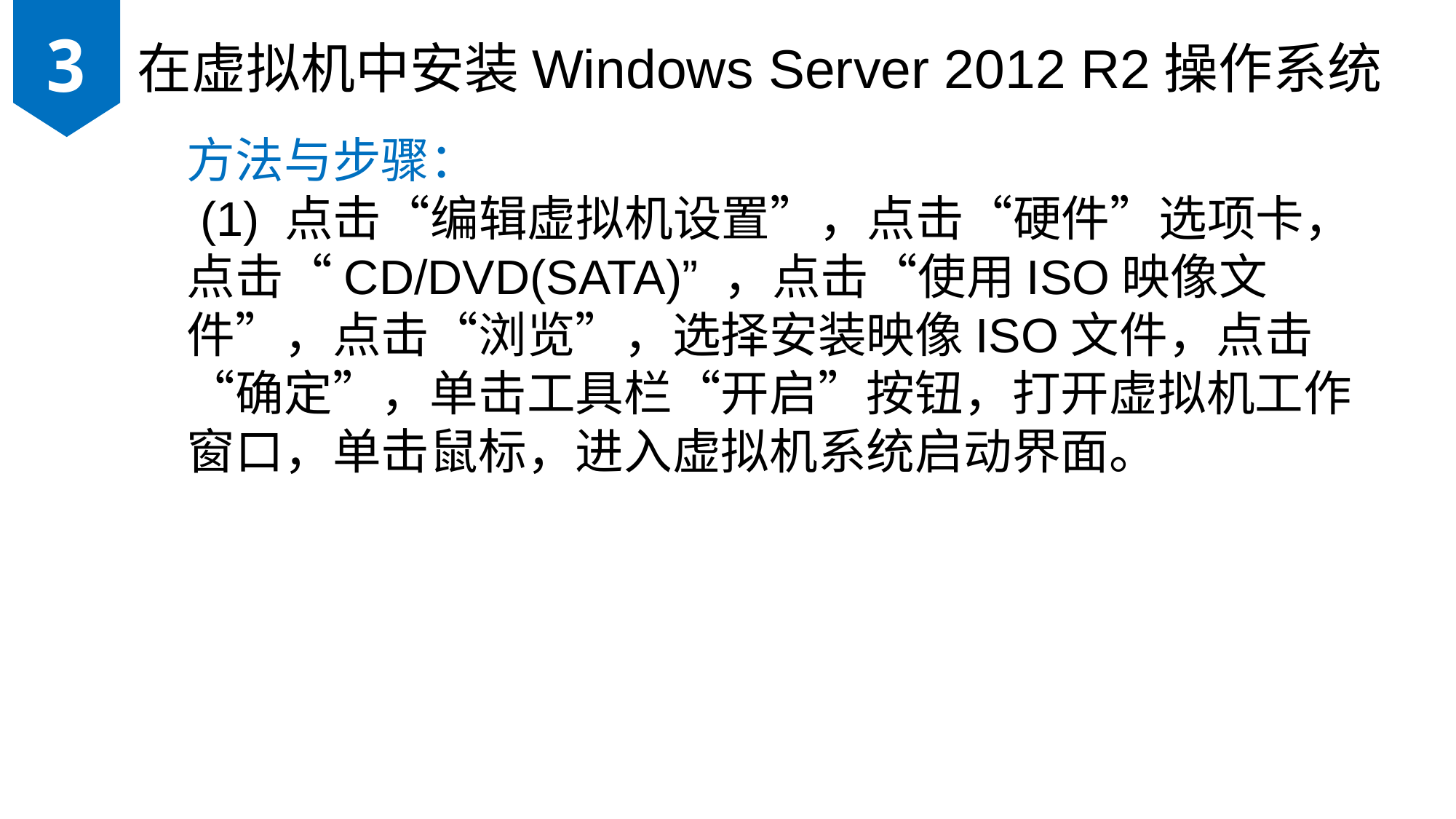

3

在虚拟机中安装Windows Server 2012 R2操作系统
方法与步骤：
 (1) 点击“编辑虚拟机设置”，点击“硬件”选项卡，点击“CD/DVD(SATA)” ，点击“使用ISO映像文件”，点击“浏览”，选择安装映像ISO文件，点击“确定”，单击工具栏“开启”按钮，打开虚拟机工作窗口，单击鼠标，进入虚拟机系统启动界面。